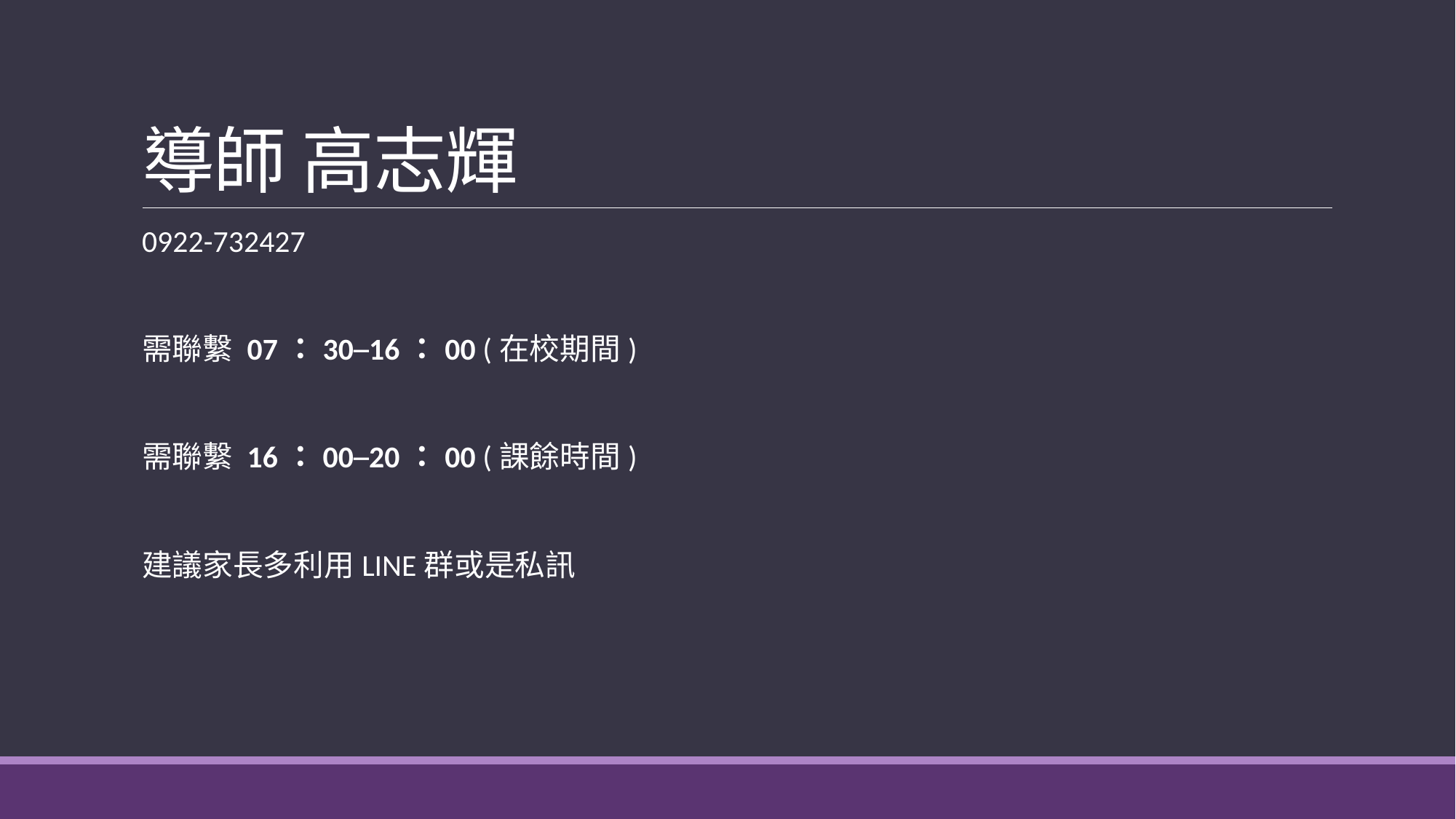

# 導師 高志輝
0922-732427

需聯繫 07：30─16：00 (在校期間)

需聯繫 16：00─20：00 (課餘時間)

建議家長多利用LINE群或是私訊